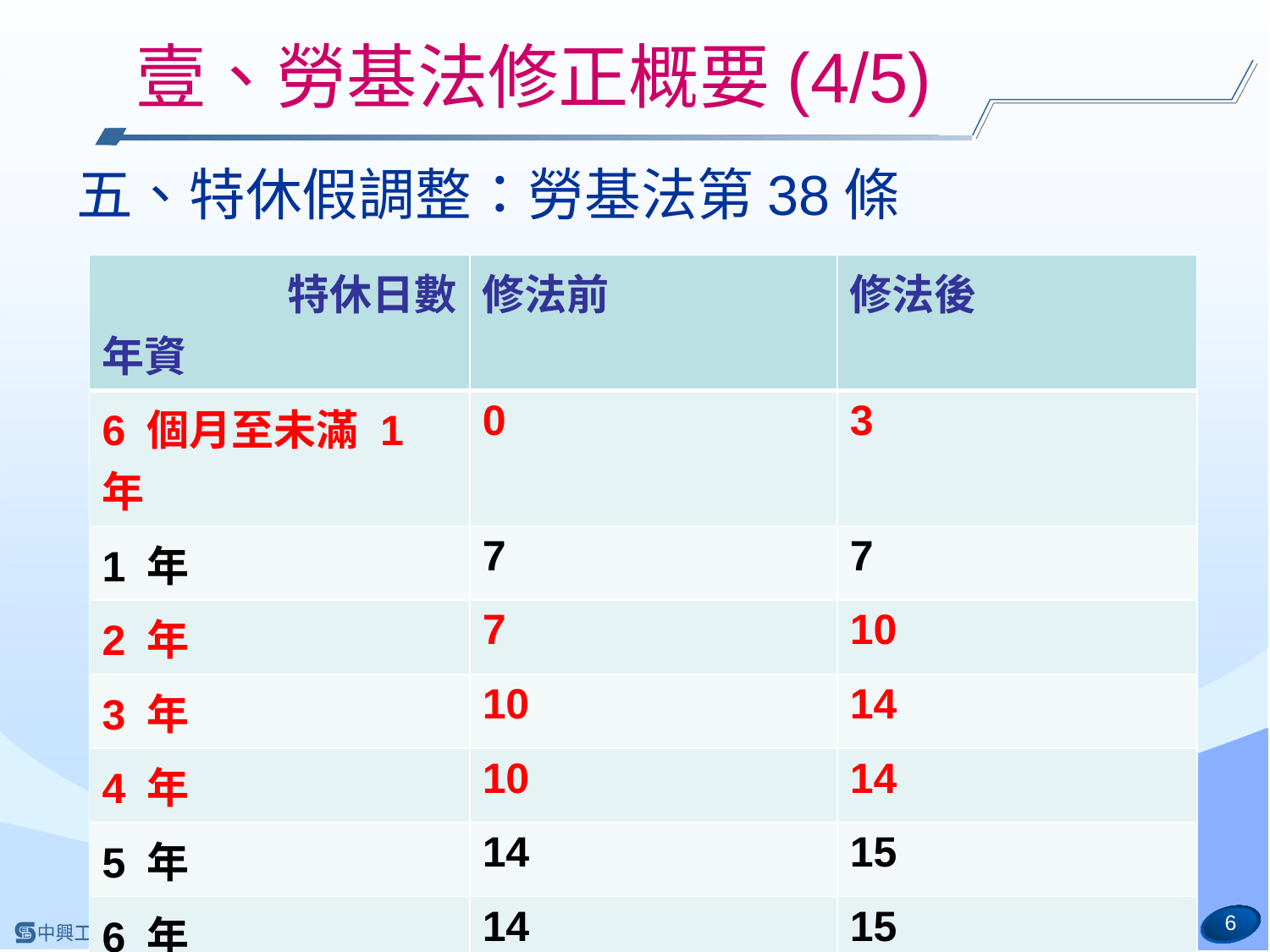

# 壹、勞基法修正概要(4/5)
五、特休假調整：勞基法第38條
| 特休日數 年資 | 修法前 | 修法後 |
| --- | --- | --- |
| 6 個月至未滿 1 年 | 0 | 3 |
| 1 年 | 7 | 7 |
| 2 年 | 7 | 10 |
| 3 年 | 10 | 14 |
| 4 年 | 10 | 14 |
| 5 年 | 14 | 15 |
| 6 年 | 14 | 15 |
| 7年 | 14 | 15 |
6